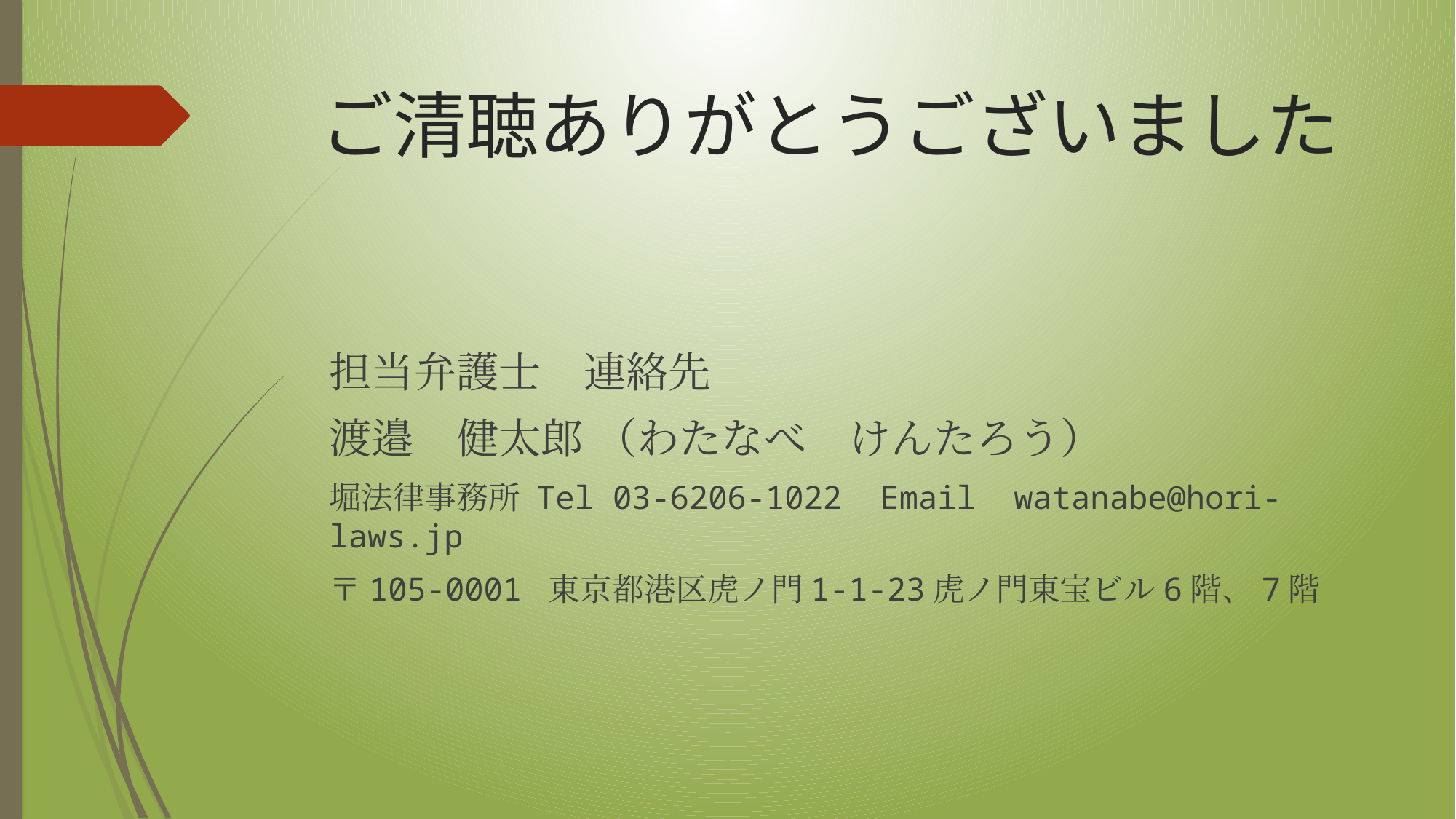

# ご清聴ありがとうございました
担当弁護士　連絡先
渡邉　健太郎 （わたなべ　けんたろう）
堀法律事務所 Tel 03-6206-1022  Email  watanabe@hori-laws.jp
〒105-0001 東京都港区虎ノ門1-1-23虎ノ門東宝ビル6階、7階